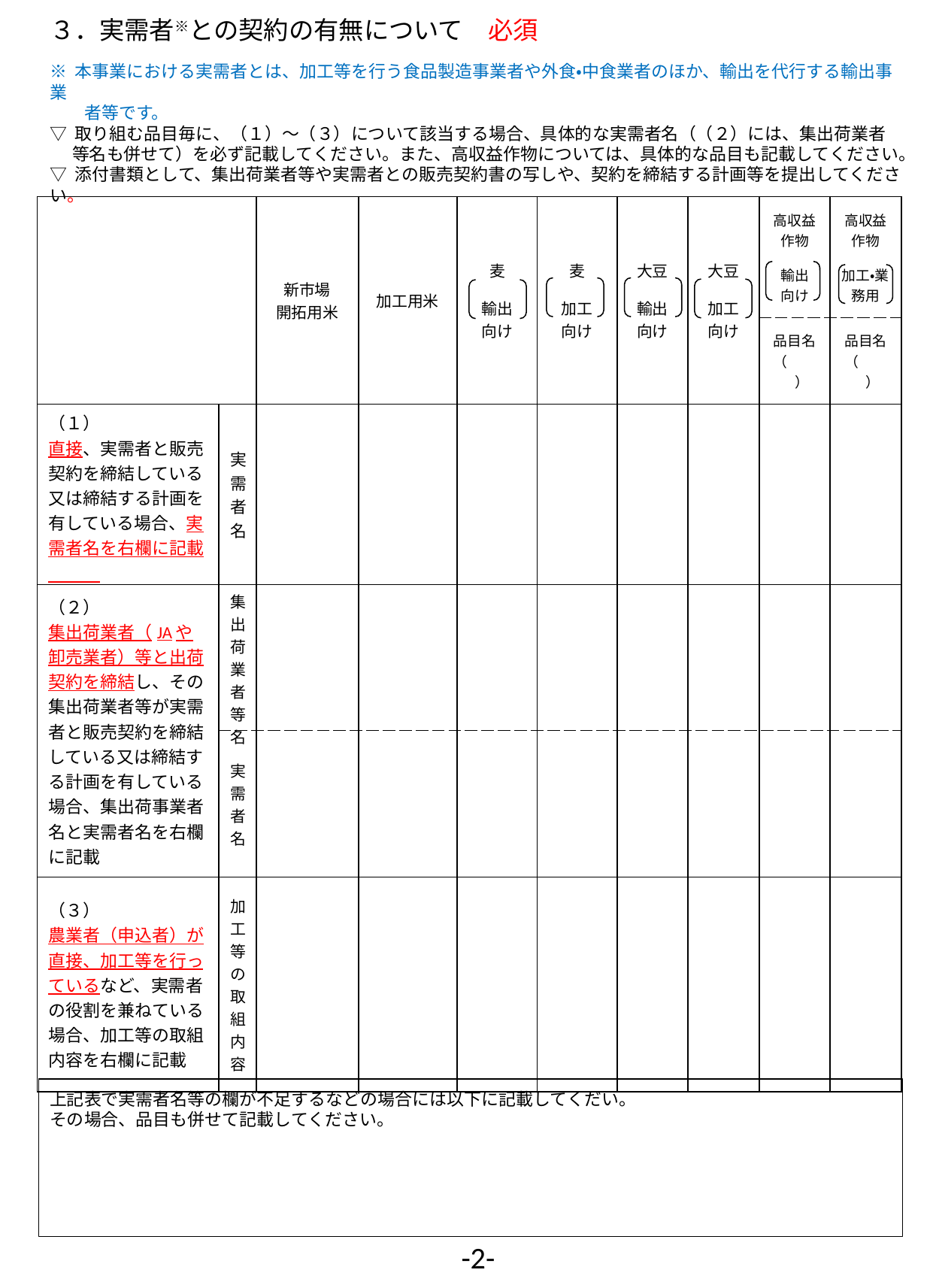

３．実需者※との契約の有無について　必須
※ 本事業における実需者とは、加工等を行う食品製造事業者や外食・中食業者のほか、輸出を代行する輸出事業
　　者等です。
▽ 取り組む品目毎に、（１）～（３）について該当する場合、具体的な実需者名（（２）には、集出荷業者等名も併せて）を必ず記載してください。また、高収益作物については、具体的な品目も記載してください。
▽ 添付書類として、集出荷業者等や実需者との販売契約書の写しや、契約を締結する計画等を提出してください。
|  |  | 新市場 開拓用米 | 加工用米 | 麦 輸出 向け | 麦 加工 向け | 大豆 輸出 向け | 大豆 加工 向け | 高収益作物 輸出 向け | 高収益作物 加工・業務用 |
| --- | --- | --- | --- | --- | --- | --- | --- | --- | --- |
|  |  |  |  |  |  |  |  | 品目名 （　　　） | 品目名 （　　　） |
| （１） 直接、実需者と販売契約を締結している又は締結する計画を有している場合、実需者名を右欄に記載 | 実需者名 |  |  |  |  |  |  |  |  |
| （２） 集出荷業者（JAや卸売業者）等と出荷契約を締結し、その集出荷業者等が実需者と販売契約を締結している又は締結する計画を有している場合、集出荷事業者名と実需者名を右欄に記載 | 集出荷業者等名 |  |  |  |  |  |  |  |  |
|  | 実需者名 |  |  |  |  |  |  |  |  |
| （３） 農業者（申込者）が直接、加工等を行っているなど、実需者の役割を兼ねている場合、加工等の取組内容を右欄に記載 | 加工等の取組内容 |  |  |  |  |  |  |  |  |

上記表で実需者名等の欄が不足するなどの場合には以下に記載してくだい。
その場合、品目も併せて記載してください。
-2-